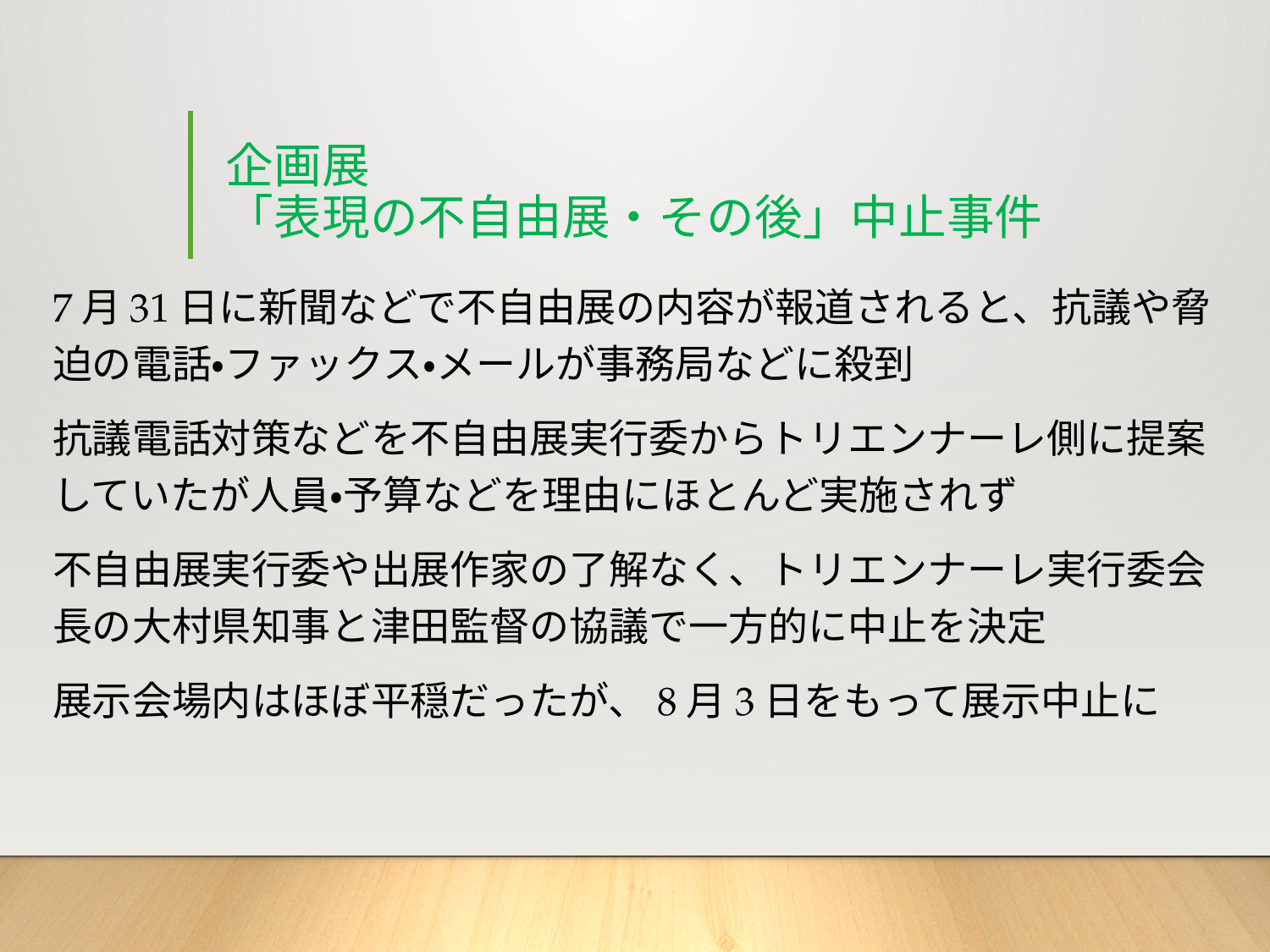

# 企画展 「表現の不自由展・その後」中止事件
7月31日に新聞などで不自由展の内容が報道されると、抗議や脅迫の電話・ファックス・メールが事務局などに殺到
抗議電話対策などを不自由展実行委からトリエンナーレ側に提案していたが人員・予算などを理由にほとんど実施されず
不自由展実行委や出展作家の了解なく、トリエンナーレ実行委会長の大村県知事と津田監督の協議で一方的に中止を決定
展示会場内はほぼ平穏だったが、8月3日をもって展示中止に